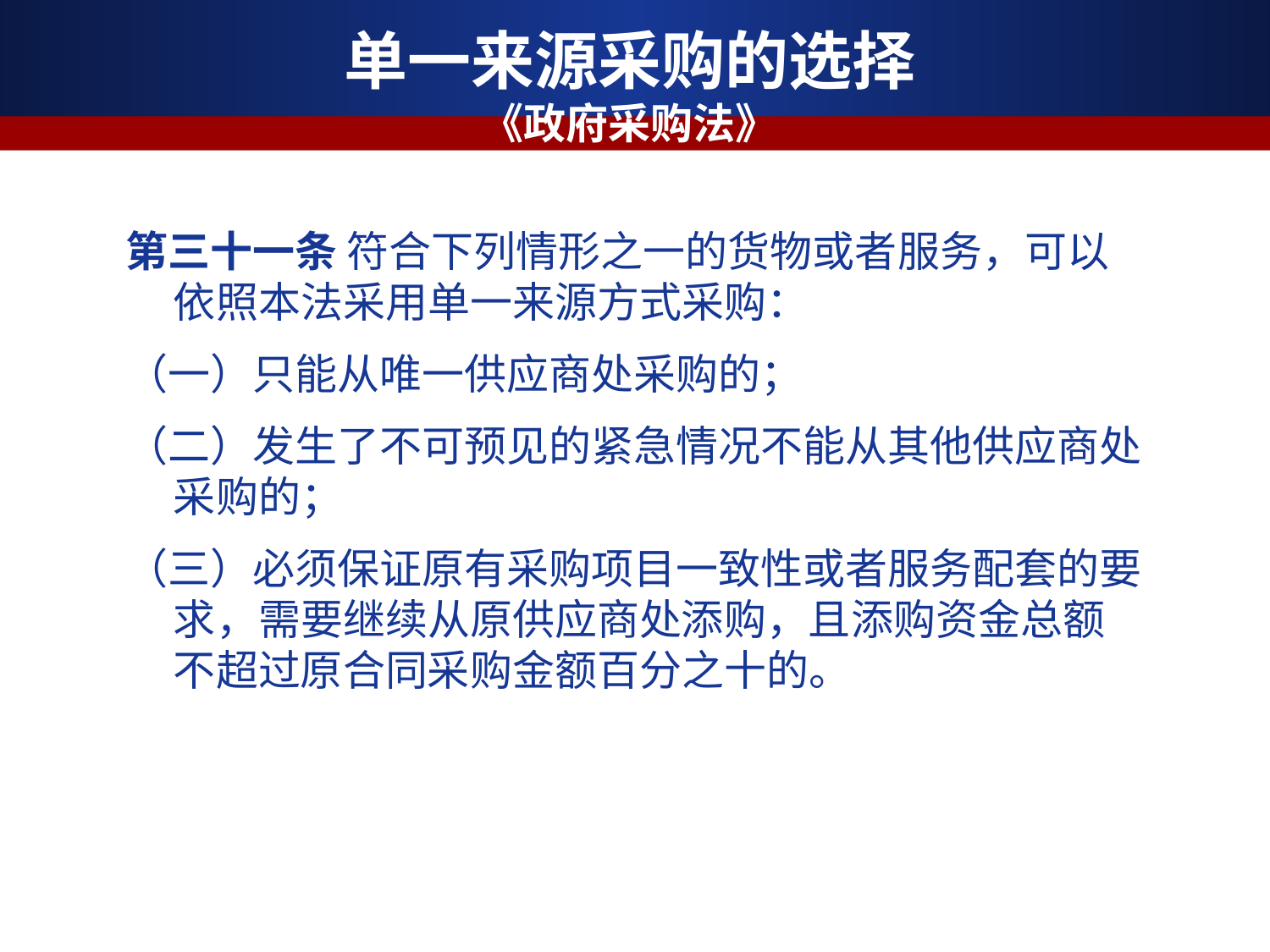

# 单一来源采购的选择 《政府采购法》
第三十一条 符合下列情形之一的货物或者服务，可以依照本法采用单一来源方式采购：
（一）只能从唯一供应商处采购的；
（二）发生了不可预见的紧急情况不能从其他供应商处采购的；
（三）必须保证原有采购项目一致性或者服务配套的要求，需要继续从原供应商处添购，且添购资金总额不超过原合同采购金额百分之十的。